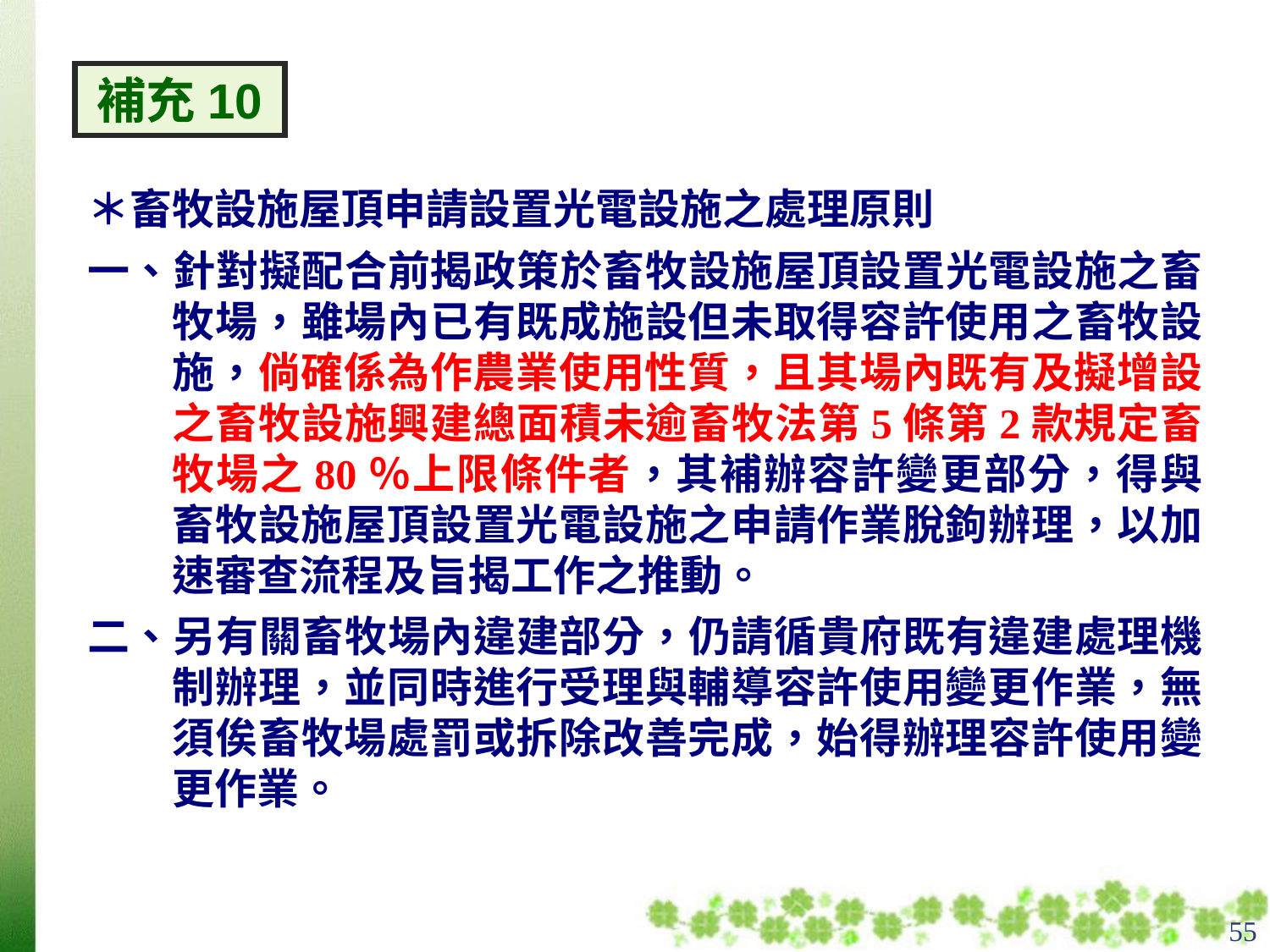

補充10
＊畜牧設施屋頂申請設置光電設施之處理原則
一、針對擬配合前揭政策於畜牧設施屋頂設置光電設施之畜牧場，雖場內已有既成施設但未取得容許使用之畜牧設施，倘確係為作農業使用性質，且其場內既有及擬增設之畜牧設施興建總面積未逾畜牧法第5條第2款規定畜牧場之80％上限條件者，其補辦容許變更部分，得與畜牧設施屋頂設置光電設施之申請作業脫鉤辦理，以加速審查流程及旨揭工作之推動。
二、另有關畜牧場內違建部分，仍請循貴府既有違建處理機制辦理，並同時進行受理與輔導容許使用變更作業，無須俟畜牧場處罰或拆除改善完成，始得辦理容許使用變更作業。
55